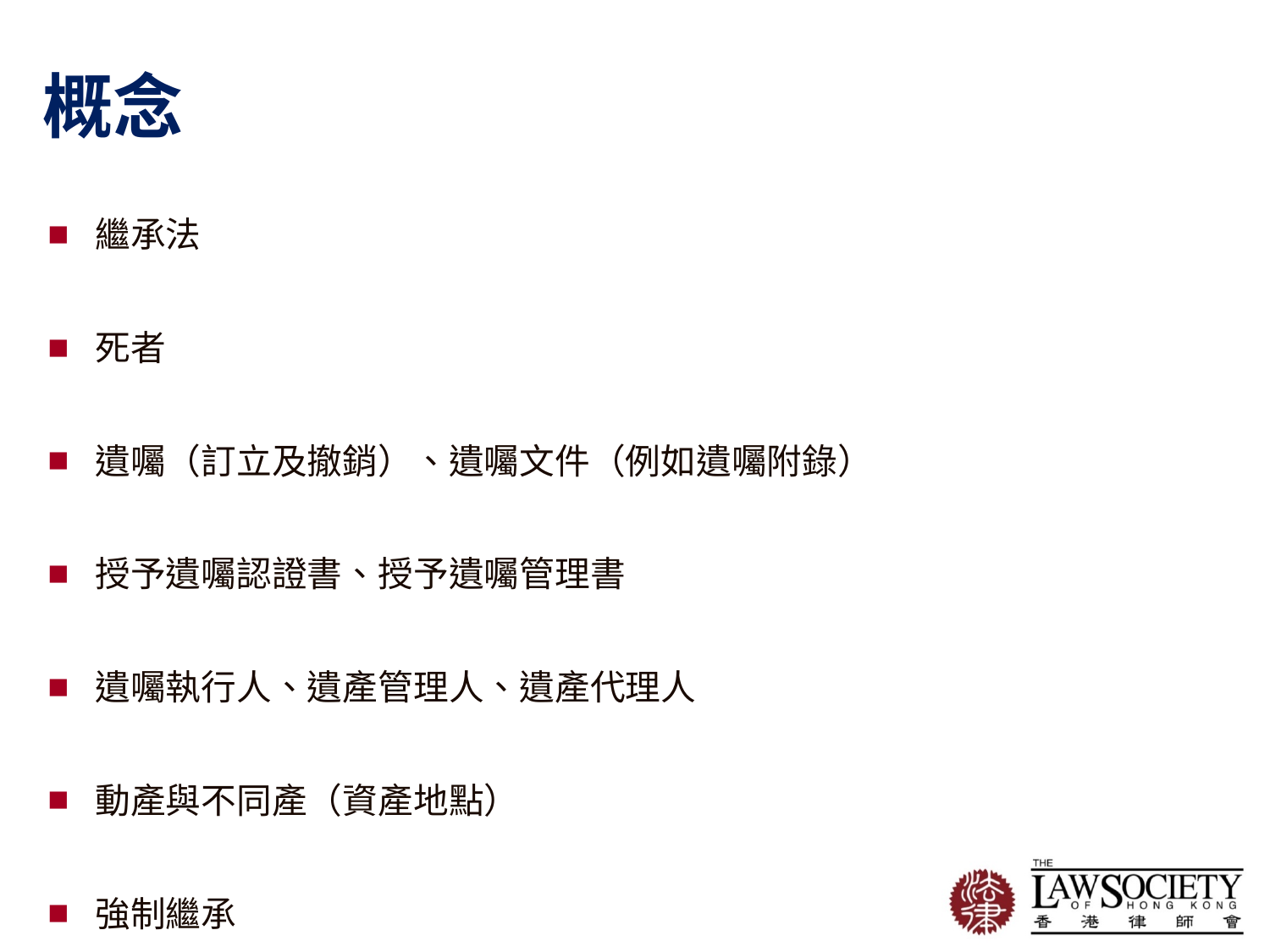

概念
繼承法

死者

遺囑（訂立及撤銷）、遺囑文件（例如遺囑附錄）

授予遺囑認證書、授予遺囑管理書

遺囑執行人、遺產管理人、遺產代理人

動產與不同產（資產地點）

強制繼承

遺產稅（包括贈與稅）